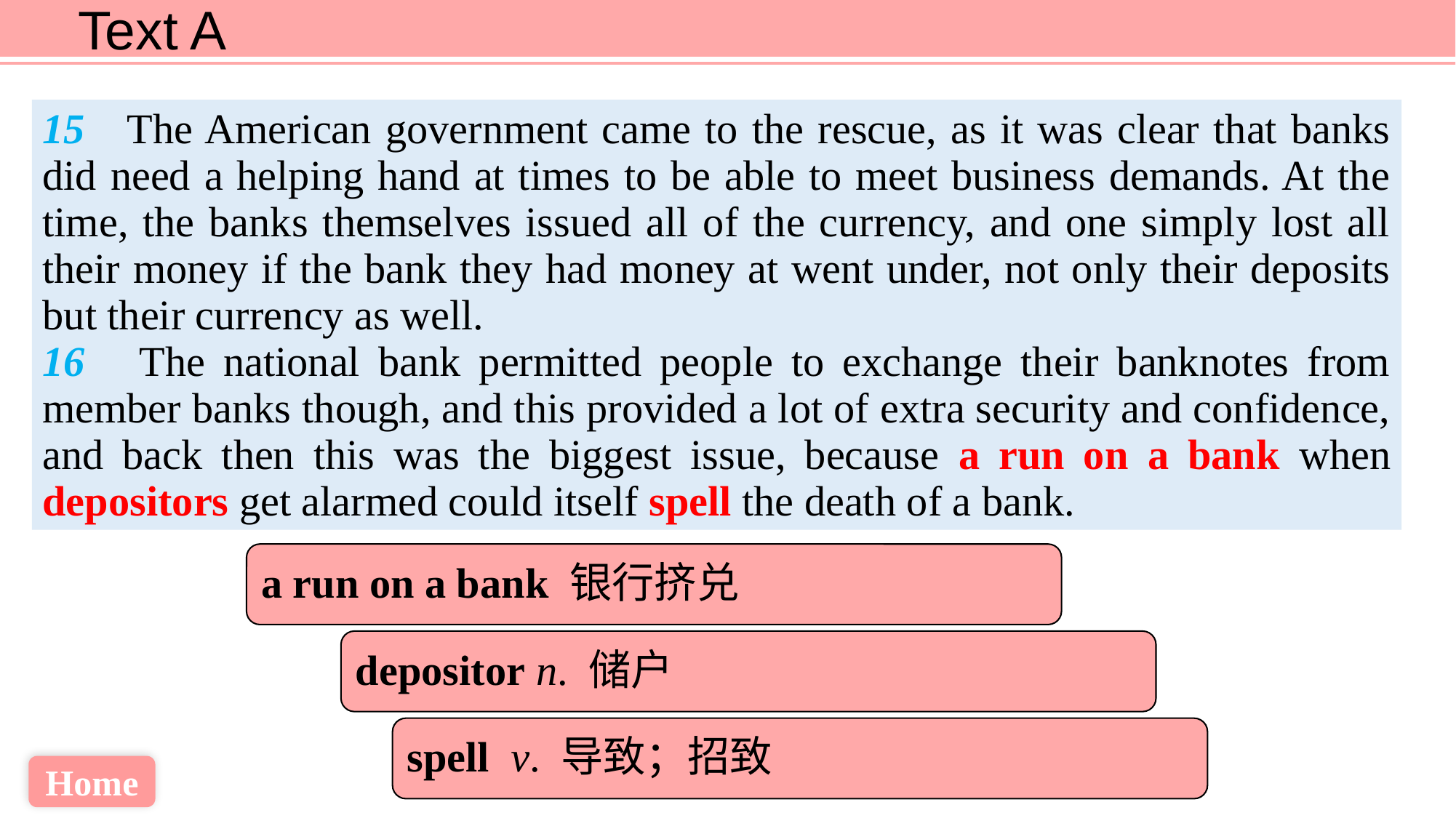

15   The American government came to the rescue, as it was clear that banks did need a helping hand at times to be able to meet business demands. At the time, the banks themselves issued all of the currency, and one simply lost all their money if the bank they had money at went under, not only their deposits but their currency as well.
16   The national bank permitted people to exchange their banknotes from member banks though, and this provided a lot of extra security and confidence, and back then this was the biggest issue, because a run on a bank when depositors get alarmed could itself spell the death of a bank.

a run on a bank 银行挤兑
depositor n. 储户
spell  v. 导致；招致